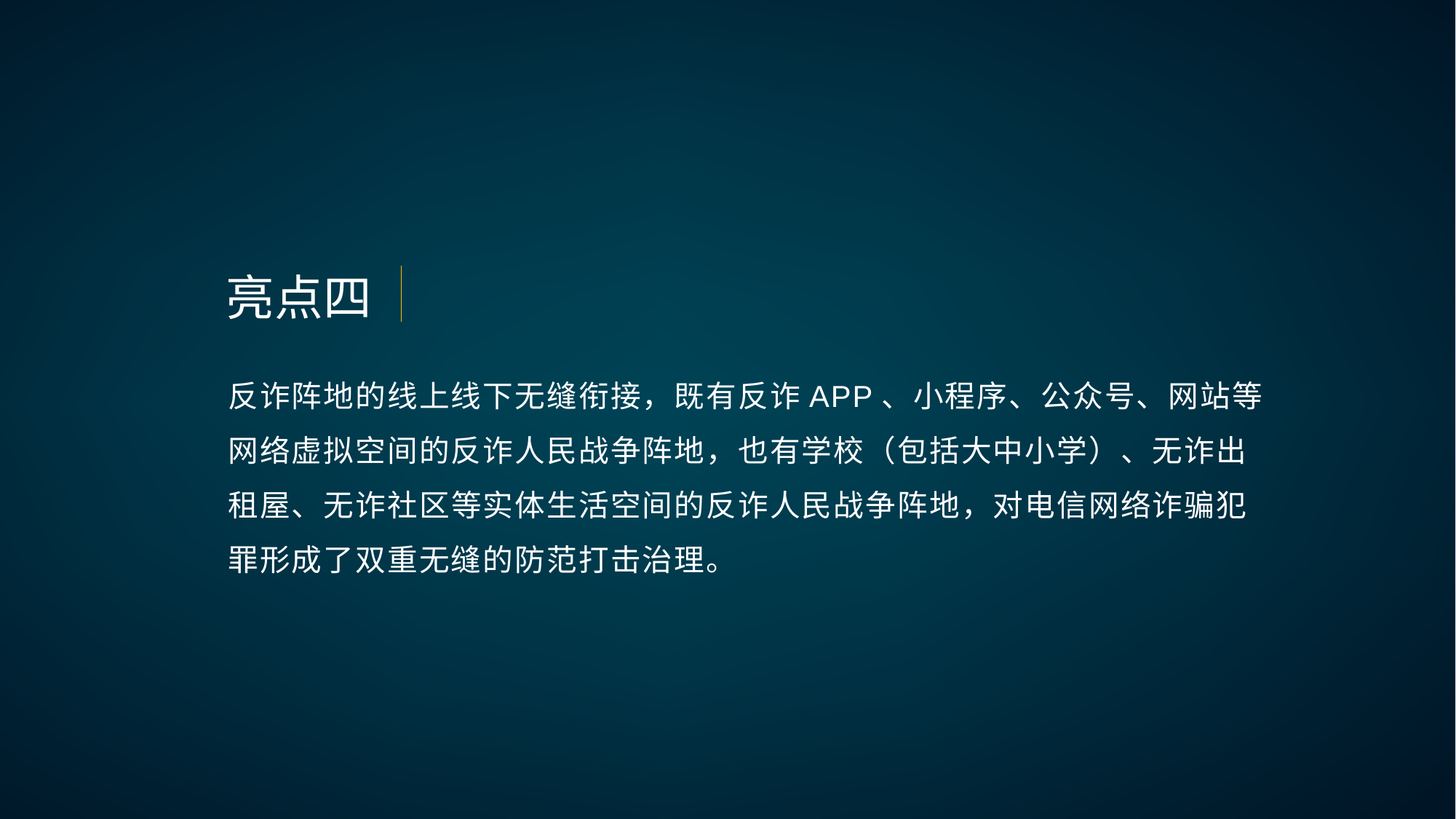

亮点四
反诈阵地的线上线下无缝衔接，既有反诈APP、小程序、公众号、网站等网络虚拟空间的反诈人民战争阵地，也有学校（包括大中小学）、无诈出租屋、无诈社区等实体生活空间的反诈人民战争阵地，对电信网络诈骗犯罪形成了双重无缝的防范打击治理。